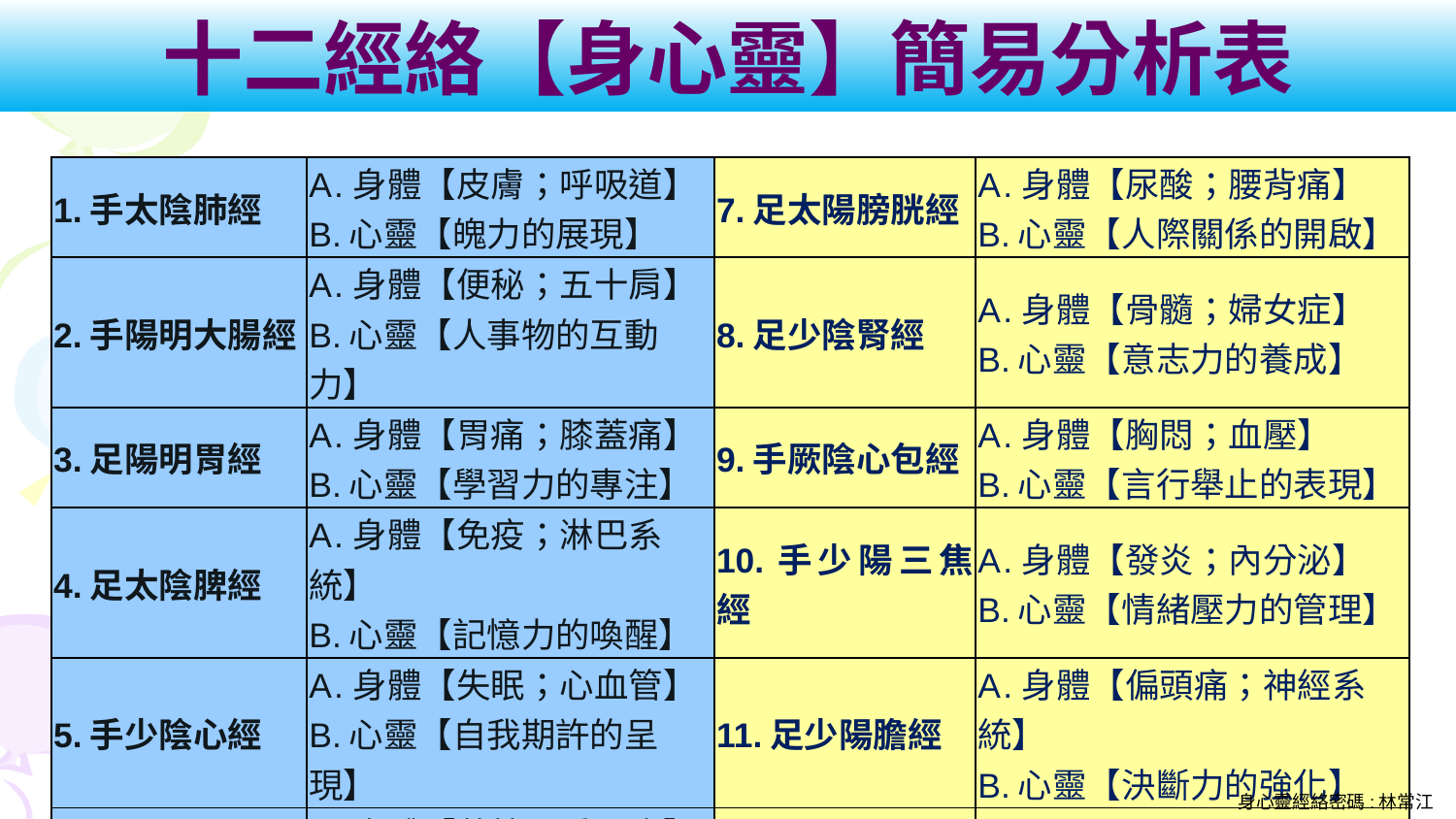

# 十二經絡【身心靈】簡易分析表
| 1.手太陰肺經 | A.身體【皮膚；呼吸道】 B.心靈【魄力的展現】 | 7.足太陽膀胱經 | A.身體【尿酸；腰背痛】 B.心靈【人際關係的開啟】 |
| --- | --- | --- | --- |
| 2.手陽明大腸經 | A.身體【便秘；五十肩】 B.心靈【人事物的互動力】 | 8.足少陰腎經 | A.身體【骨髓；婦女症】 B.心靈【意志力的養成】 |
| 3.足陽明胃經 | A.身體【胃痛；膝蓋痛】 B.心靈【學習力的專注】 | 9.手厥陰心包經 | A.身體【胸悶；血壓】 B.心靈【言行舉止的表現】 |
| 4.足太陰脾經 | A.身體【免疫；淋巴系統】 B.心靈【記憶力的喚醒】 | 10.手少陽三焦經 | A.身體【發炎；內分泌】 B.心靈【情緒壓力的管理】 |
| 5.手少陰心經 | A.身體【失眠；心血管】 B.心靈【自我期許的呈現】 | 11.足少陽膽經 | A.身體【偏頭痛；神經系統】 B.心靈【決斷力的強化】 |
| 6.手太陽小腸經 | A.身體【落枕；肩頸痛】 B.心靈【自我認知的提升】 | 12.足厥陰肝經 | A.身體【巔頂痛；脂肪肝】 B.心靈【謀略力的擔當】 |
身心靈經絡密碼:林常江